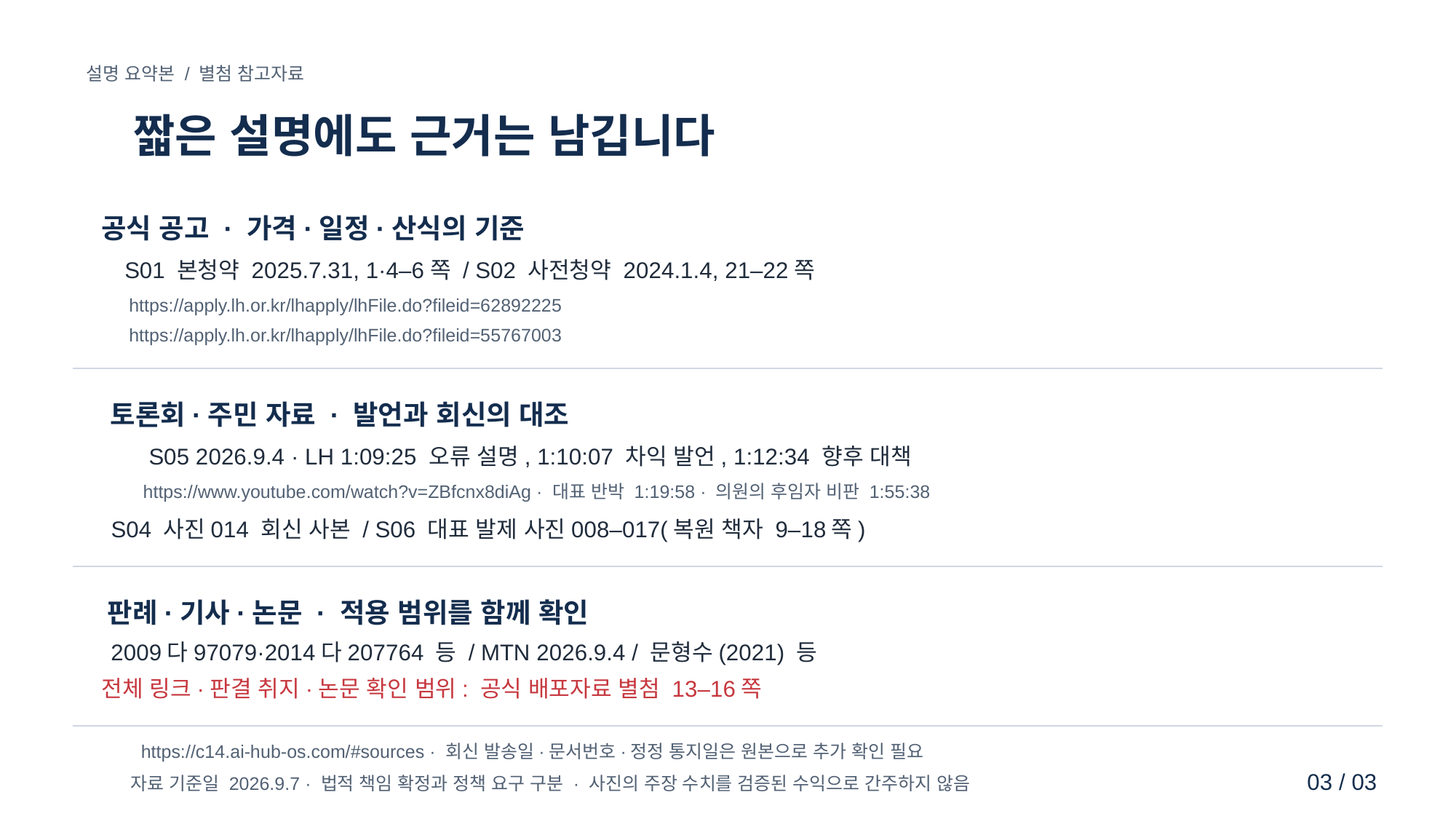

설명 요약본 / 별첨 참고자료
짧은 설명에도 근거는 남깁니다
공식 공고 · 가격·일정·산식의 기준
S01 본청약 2025.7.31, 1·4–6쪽 / S02 사전청약 2024.1.4, 21–22쪽
https://apply.lh.or.kr/lhapply/lhFile.do?fileid=62892225
https://apply.lh.or.kr/lhapply/lhFile.do?fileid=55767003

토론회·주민 자료 · 발언과 회신의 대조
S05 2026.9.4 · LH 1:09:25 오류 설명, 1:10:07 차익 발언, 1:12:34 향후 대책
https://www.youtube.com/watch?v=ZBfcnx8diAg · 대표 반박 1:19:58 · 의원의 후임자 비판 1:55:38
S04 사진014 회신 사본 / S06 대표 발제 사진008–017(복원 책자 9–18쪽)

판례·기사·논문 · 적용 범위를 함께 확인
2009다97079·2014다207764 등 / MTN 2026.9.4 / 문형수(2021) 등
전체 링크·판결 취지·논문 확인 범위: 공식 배포자료 별첨 13–16쪽

https://c14.ai-hub-os.com/#sources · 회신 발송일·문서번호·정정 통지일은 원본으로 추가 확인 필요
03 / 03
자료 기준일 2026.9.7 · 법적 책임 확정과 정책 요구 구분 · 사진의 주장 수치를 검증된 수익으로 간주하지 않음